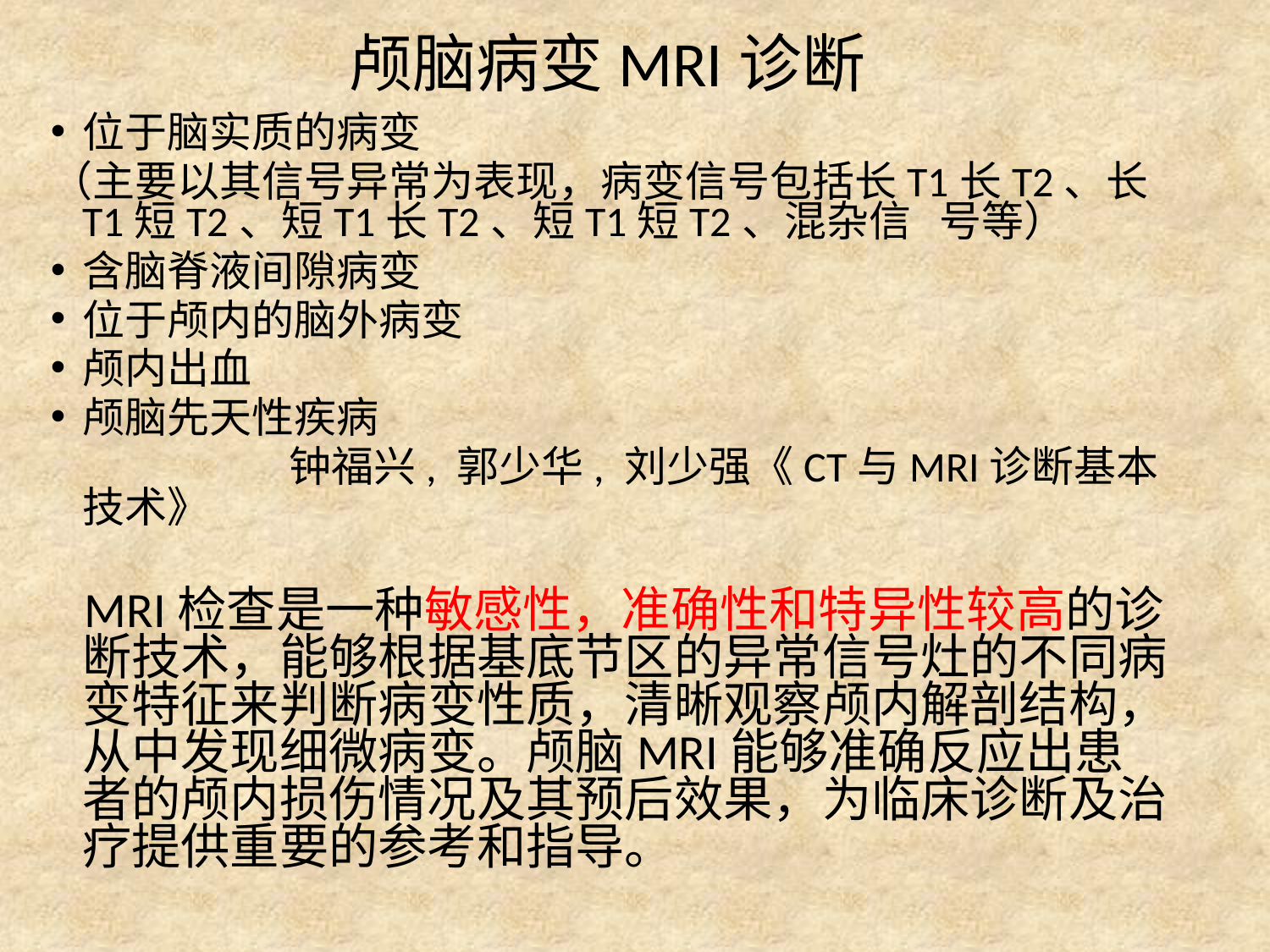

颅脑病变MRI诊断
位于脑实质的病变
（主要以其信号异常为表现，病变信号包括长T1长T2、长T1短T2、短T1长T2、短T1短T2、混杂信   号等）
含脑脊液间隙病变
位于颅内的脑外病变
颅内出血
颅脑先天性疾病
                        钟福兴, 郭少华, 刘少强《CT与MRI诊断基本技术》

   MRI检查是一种敏感性，准确性和特异性较高的诊断技术，能够根据基底节区的异常信号灶的不同病变特征来判断病变性质，清晰观察颅内解剖结构，从中发现细微病变。颅脑MRI能够准确反应出患者的颅内损伤情况及其预后效果，为临床诊断及治疗提供重要的参考和指导。